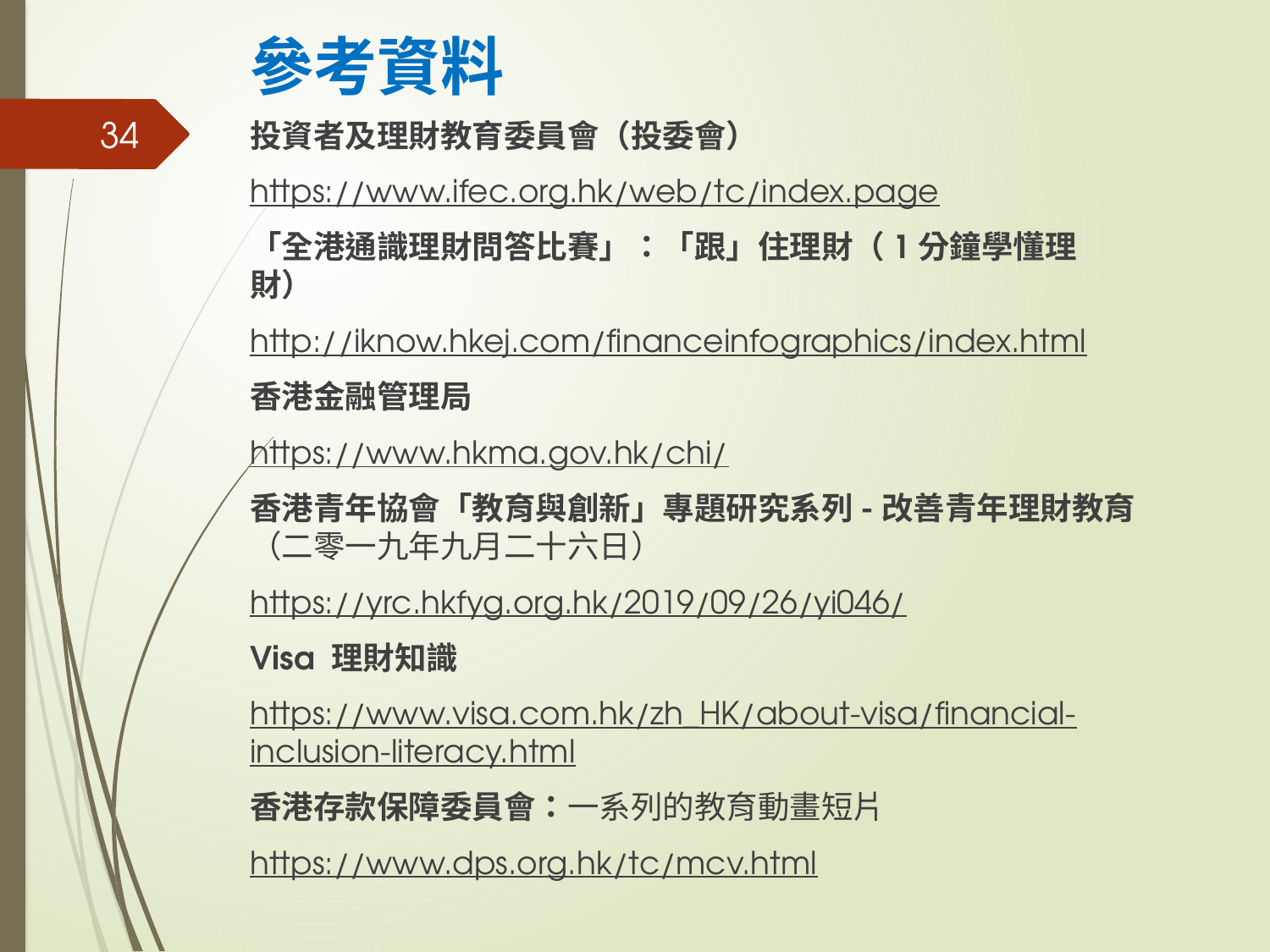

# 參考資料
34
投資者及理財教育委員會（投委會）
https://www.ifec.org.hk/web/tc/index.page
「全港通識理財問答比賽」：「跟」住理財（1分鐘學懂理財）
http://iknow.hkej.com/financeinfographics/index.html
香港金融管理局
https://www.hkma.gov.hk/chi/
香港青年協會「教育與創新」專題研究系列-改善青年理財教育（二零一九年九月二十六日）
https://yrc.hkfyg.org.hk/2019/09/26/yi046/
Visa 理財知識
https://www.visa.com.hk/zh_HK/about-visa/financial-inclusion-literacy.html
香港存款保障委員會：一系列的教育動畫短片
https://www.dps.org.hk/tc/mcv.html